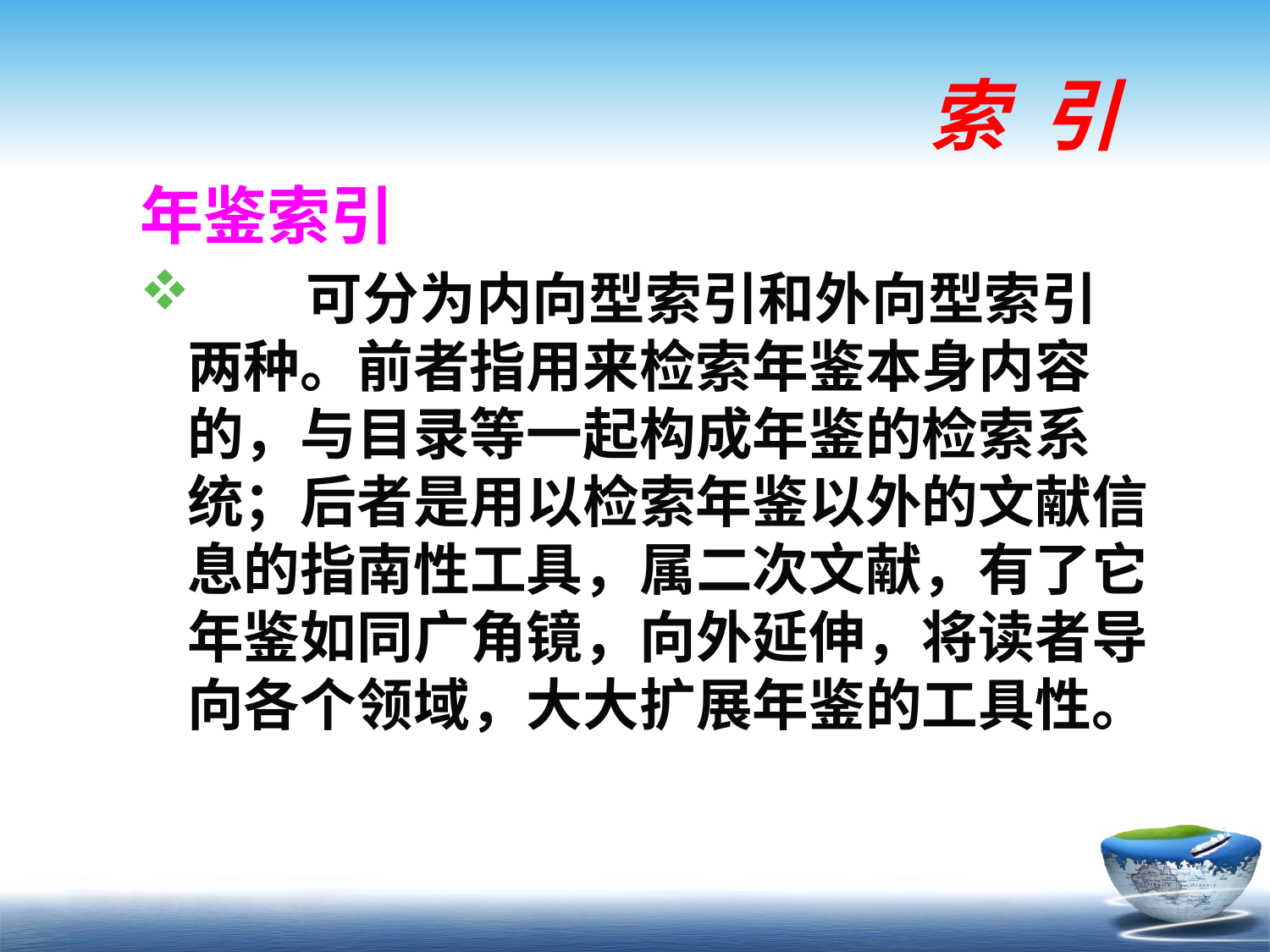

# 索  引
年鉴索引
        可分为内向型索引和外向型索引两种。前者指用来检索年鉴本身内容的，与目录等一起构成年鉴的检索系统；后者是用以检索年鉴以外的文献信息的指南性工具，属二次文献，有了它年鉴如同广角镜，向外延伸，将读者导向各个领域，大大扩展年鉴的工具性。